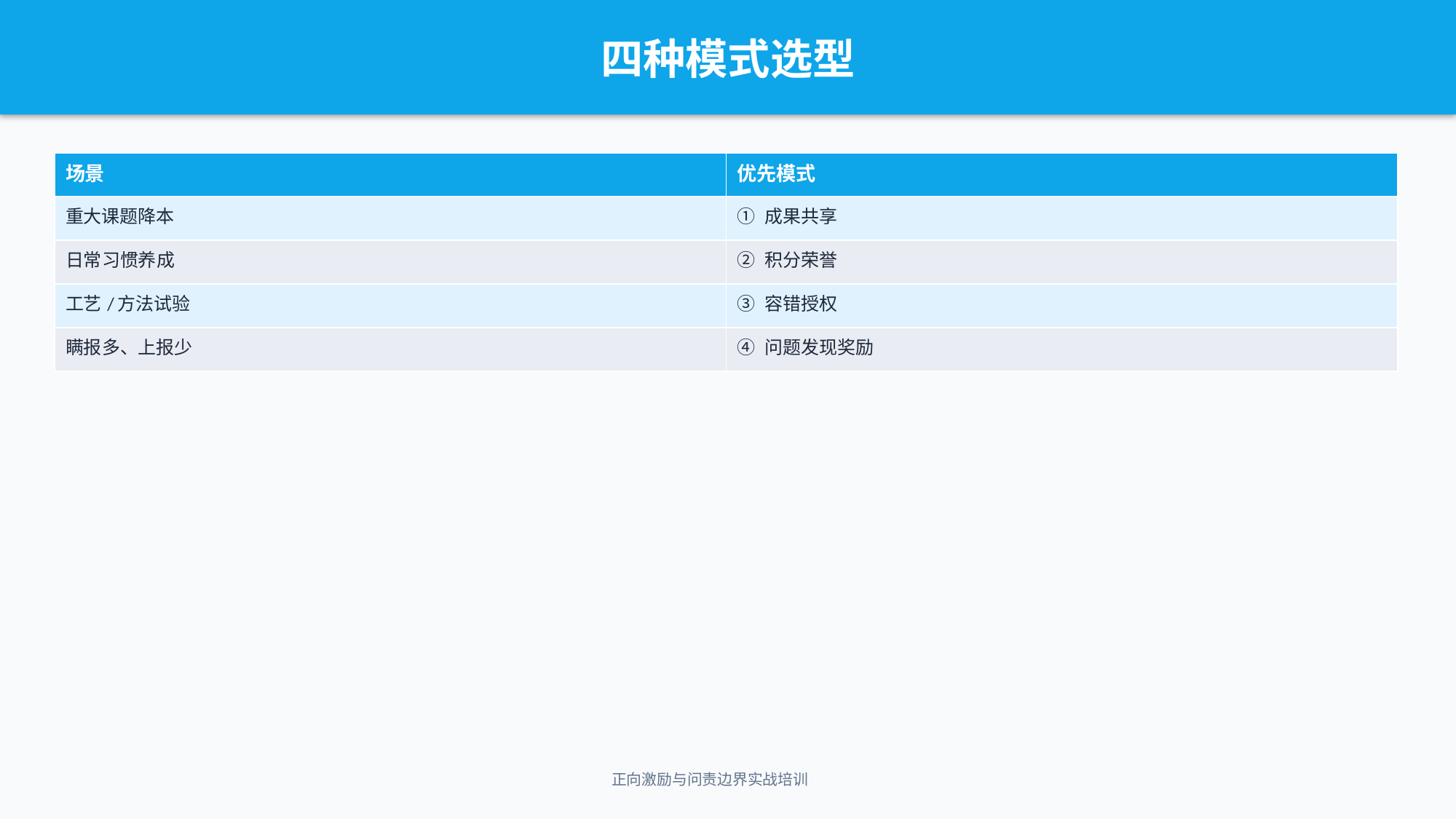

四种模式选型
| 场景 | 优先模式 |
| --- | --- |
| 重大课题降本 | ① 成果共享 |
| 日常习惯养成 | ② 积分荣誉 |
| 工艺/方法试验 | ③ 容错授权 |
| 瞒报多、上报少 | ④ 问题发现奖励 |
正向激励与问责边界实战培训